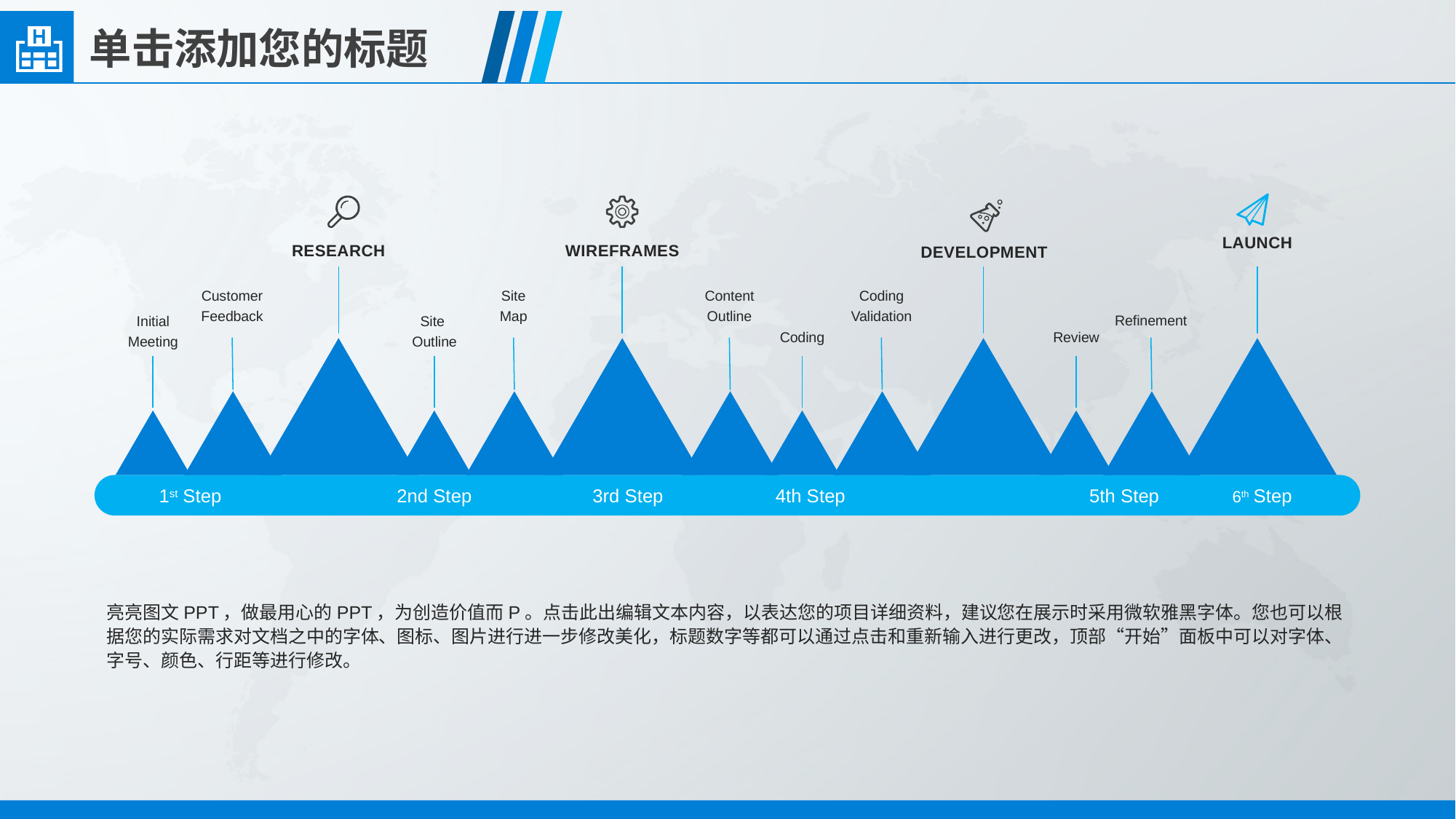

launch
research
wireframes
Development
Customer Feedback
Site
Map
Content Outline
Coding Validation
Refinement
Initial Meeting
Site
Outline
Coding
Review

6th Step
1st Step
2nd Step
3rd Step
4th Step
5th Step
亮亮图文PPT，做最用心的PPT，为创造价值而P。点击此出编辑文本内容，以表达您的项目详细资料，建议您在展示时采用微软雅黑字体。您也可以根据您的实际需求对文档之中的字体、图标、图片进行进一步修改美化，标题数字等都可以通过点击和重新输入进行更改，顶部“开始”面板中可以对字体、字号、颜色、行距等进行修改。